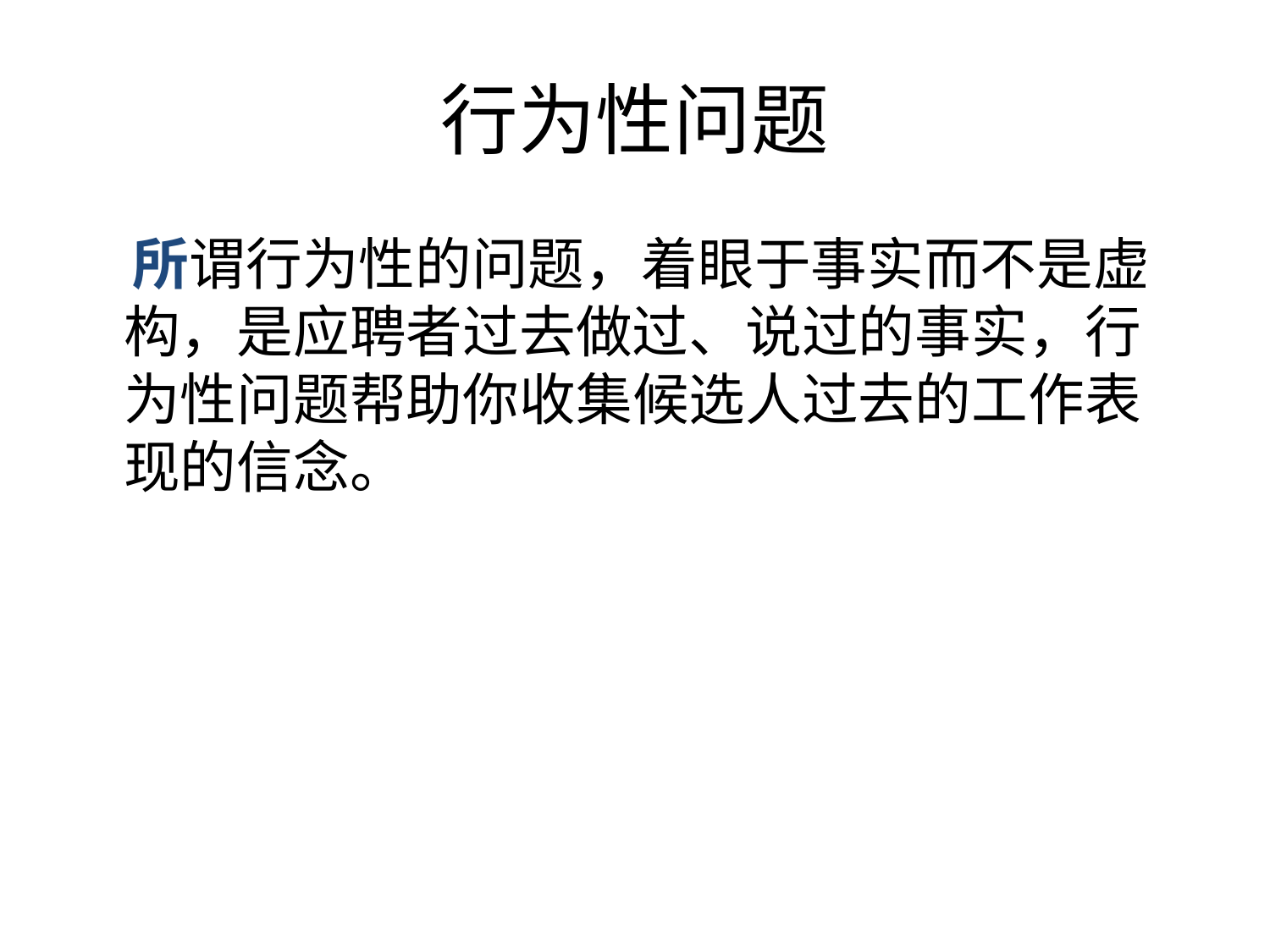

# 行为性问题
　所谓行为性的问题，着眼于事实而不是虚构，是应聘者过去做过、说过的事实，行为性问题帮助你收集候选人过去的工作表现的信念。